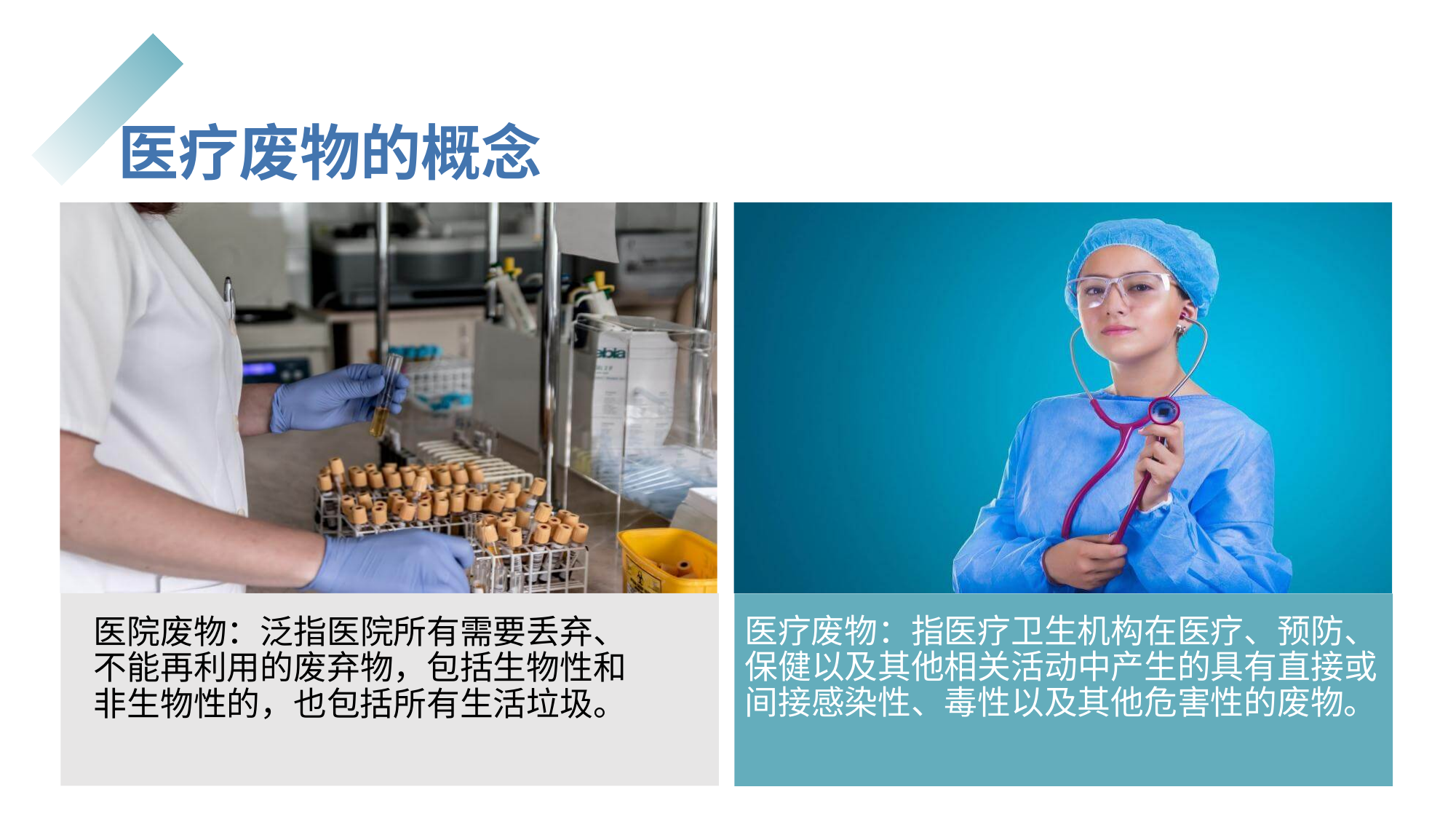

医疗废物的概念

医疗废物：指医疗卫生机构在医疗、预防、保健以及其他相关活动中产生的具有直接或间接感染性、毒性以及其他危害性的废物。
医院废物：泛指医院所有需要丢弃、不能再利用的废弃物，包括生物性和非生物性的，也包括所有生活垃圾。